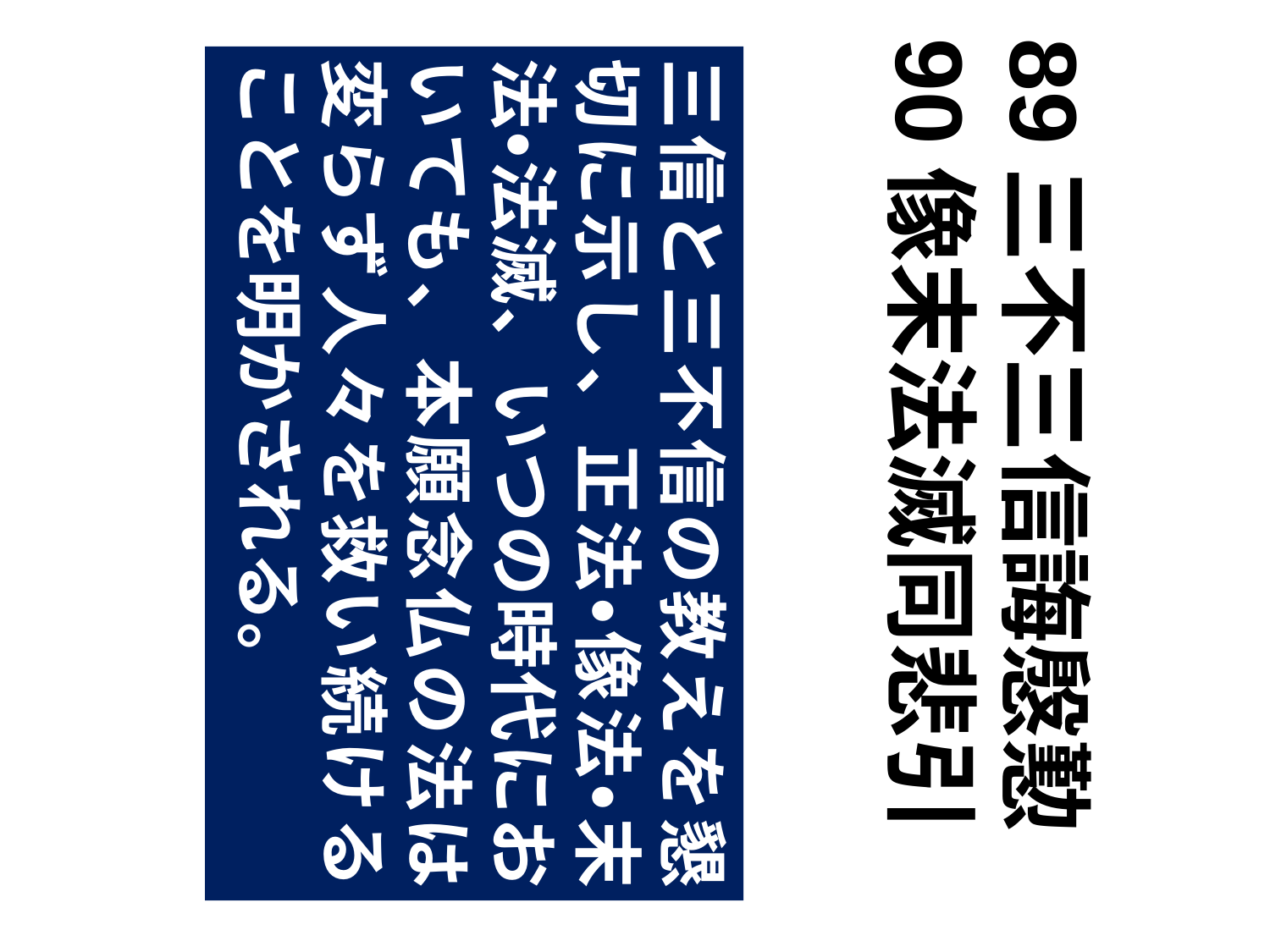

89三不三信誨慇懃
90像末法滅同悲引
三信と三不信の教えを懇切に示し、正法・像法・末法・法滅、いつの時代においても、本願念仏の法は変らず人々を救い続けることを明かされる。